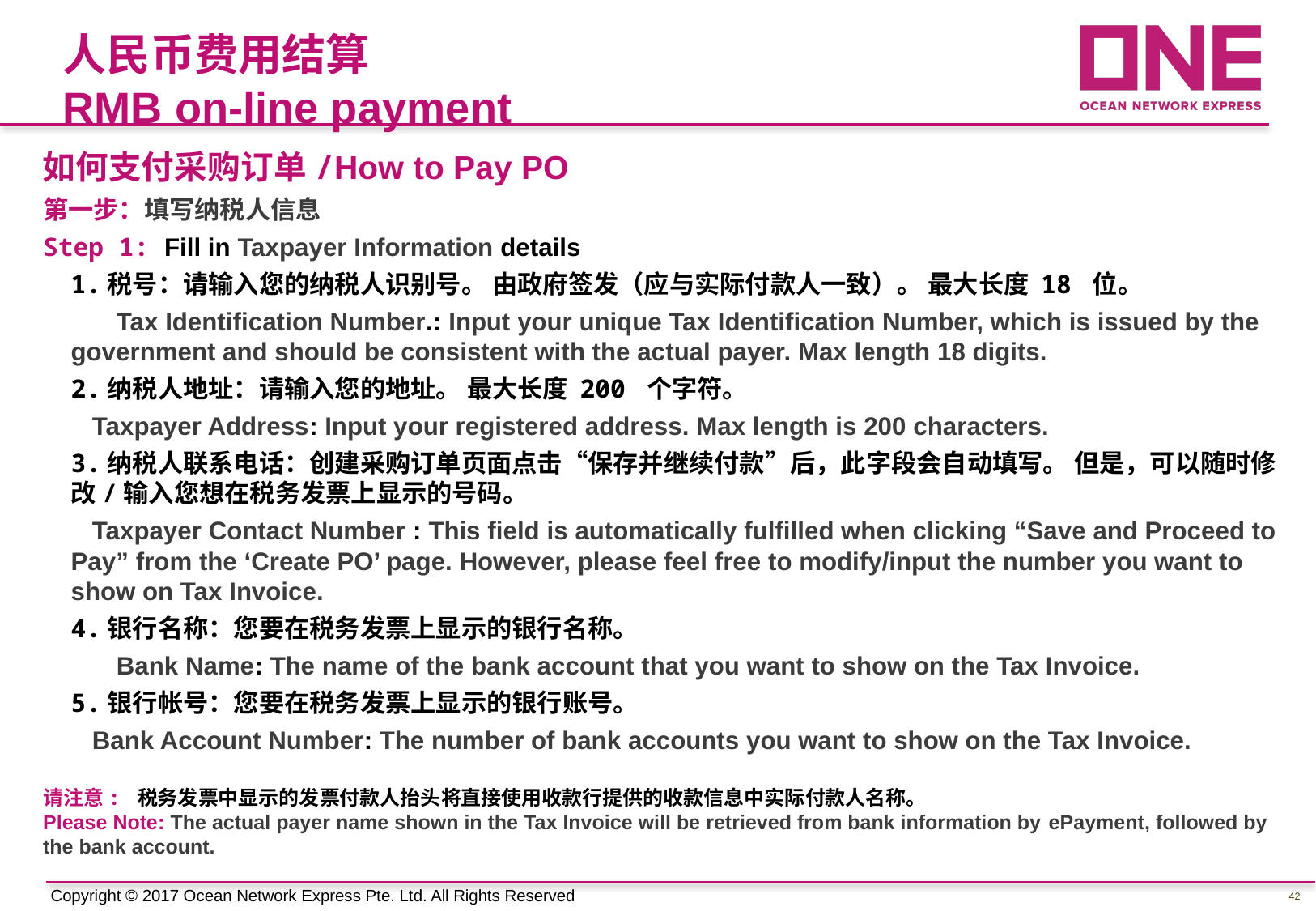

人民币费用结算
RMB on-line payment
如何支付采购订单/How to Pay PO

第一步：填写纳税人信息
Step 1: Fill in Taxpayer Information details
1.税号：请输入您的纳税人识别号。 由政府签发（应与实际付款人一致）。 最大长度 18 位。
   Tax Identification Number.: Input your unique Tax Identification Number, which is issued by the government and should be consistent with the actual payer. Max length 18 digits.
2.纳税人地址：请输入您的地址。 最大长度 200 个字符。
   Taxpayer Address: Input your registered address. Max length is 200 characters.
3.纳税人联系电话：创建采购订单页面点击“保存并继续付款”后，此字段会自动填写。 但是，可以随时修改/输入您想在税务发票上显示的号码。
   Taxpayer Contact Number : This field is automatically fulfilled when clicking “Save and Proceed to Pay” from the ‘Create PO’ page. However, please feel free to modify/input the number you want to show on Tax Invoice.
4.银行名称：您要在税务发票上显示的银行名称。
   Bank Name: The name of the bank account that you want to show on the Tax Invoice.
5.银行帐号：您要在税务发票上显示的银行账号。
   Bank Account Number: The number of bank accounts you want to show on the Tax Invoice.

请注意: 税务发票中显示的发票付款人抬头将直接使用收款行提供的收款信息中实际付款人名称。
Please Note: The actual payer name shown in the Tax Invoice will be retrieved from bank information by ePayment, followed by the bank account.

42